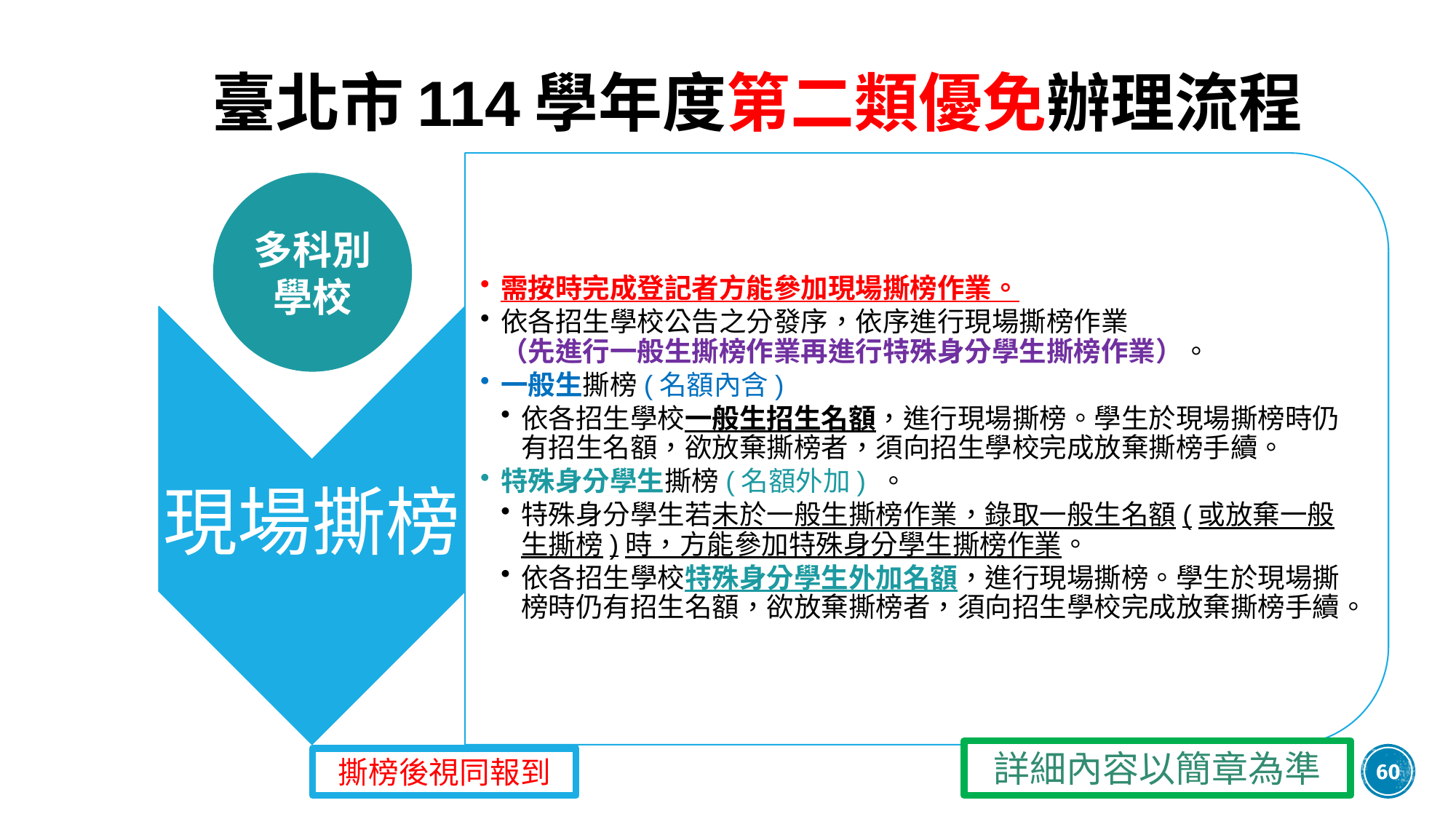

# 臺北市114學年度第二類優免辦理流程
現場撕榜
需按時完成登記者方能參加現場撕榜作業。
依各招生學校公告之分發序，依序進行現場撕榜作業
（先進行一般生撕榜作業再進行特殊身分學生撕榜作業）。
一般生撕榜(名額內含)
依各招生學校一般生招生名額，進行現場撕榜。學生於現場撕榜時仍有招生名額，欲放棄撕榜者，須向招生學校完成放棄撕榜手續。
特殊身分學生撕榜(名額外加) 。
特殊身分學生若未於一般生撕榜作業，錄取一般生名額(或放棄一般生撕榜)時，方能參加特殊身分學生撕榜作業。
依各招生學校特殊身分學生外加名額，進行現場撕榜。學生於現場撕榜時仍有招生名額，欲放棄撕榜者，須向招生學校完成放棄撕榜手續。
多科別學校
詳細內容以簡章為準
撕榜後視同報到
60